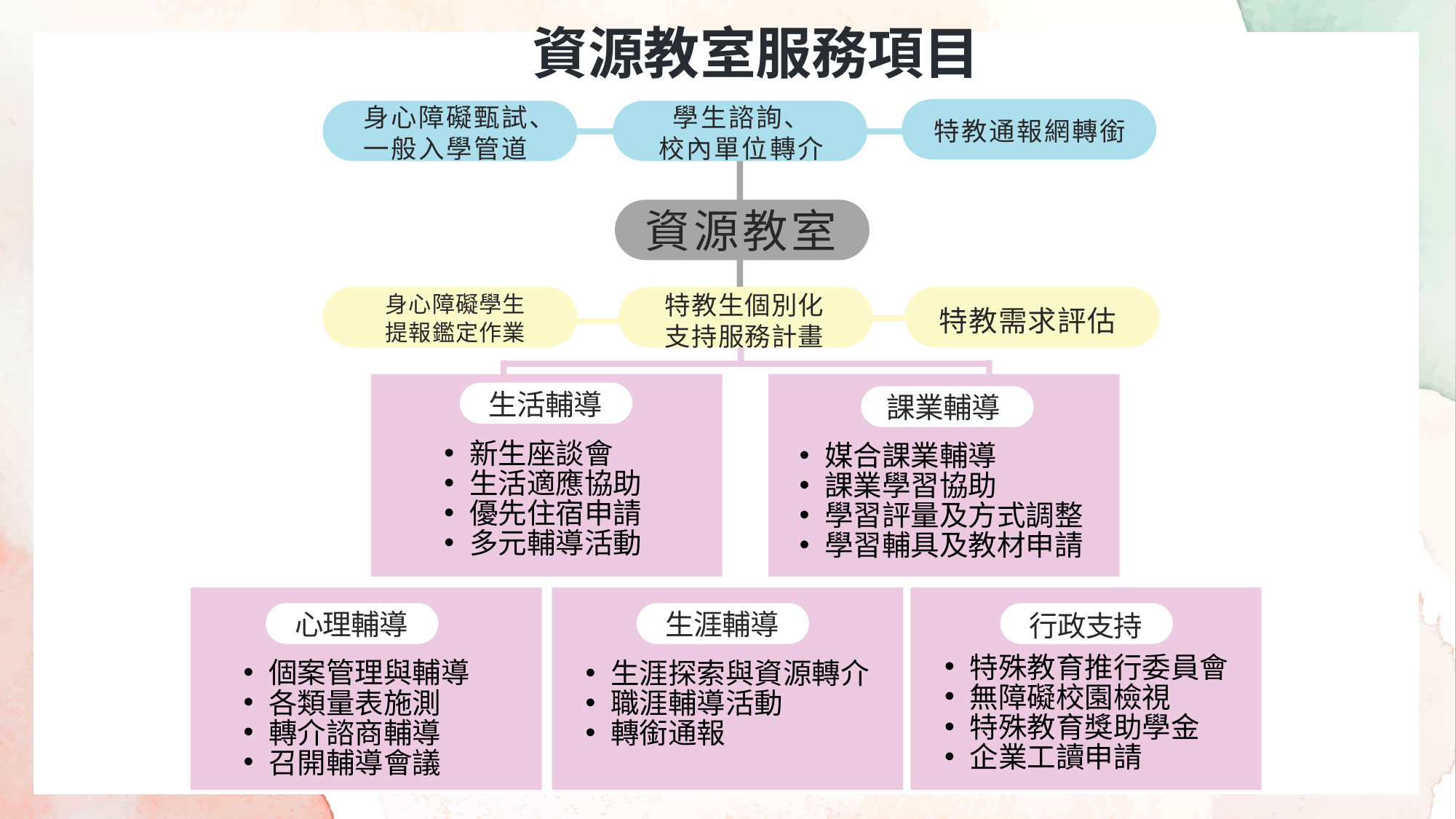

資源教室服務項目

身心障礙甄試、一般入學管道
學生諮詢、
校內單位轉介

特教通報網轉銜

資源教室

身心障礙學生提報鑑定作業
特教生個別化支持服務計畫

特教需求評估

生活輔導

課業輔導

新生座談會
生活適應協助
優先住宿申請
多元輔導活動

媒合課業輔導
課業學習協助
學習評量及方式調整
學習輔具及教材申請

心理輔導
生涯輔導

行政支持
特殊教育推行委員會
無障礙校園檢視
特殊教育獎助學金
企業工讀申請
個案管理與輔導
各類量表施測
轉介諮商輔導
召開輔導會議
生涯探索與資源轉介
職涯輔導活動
轉銜通報